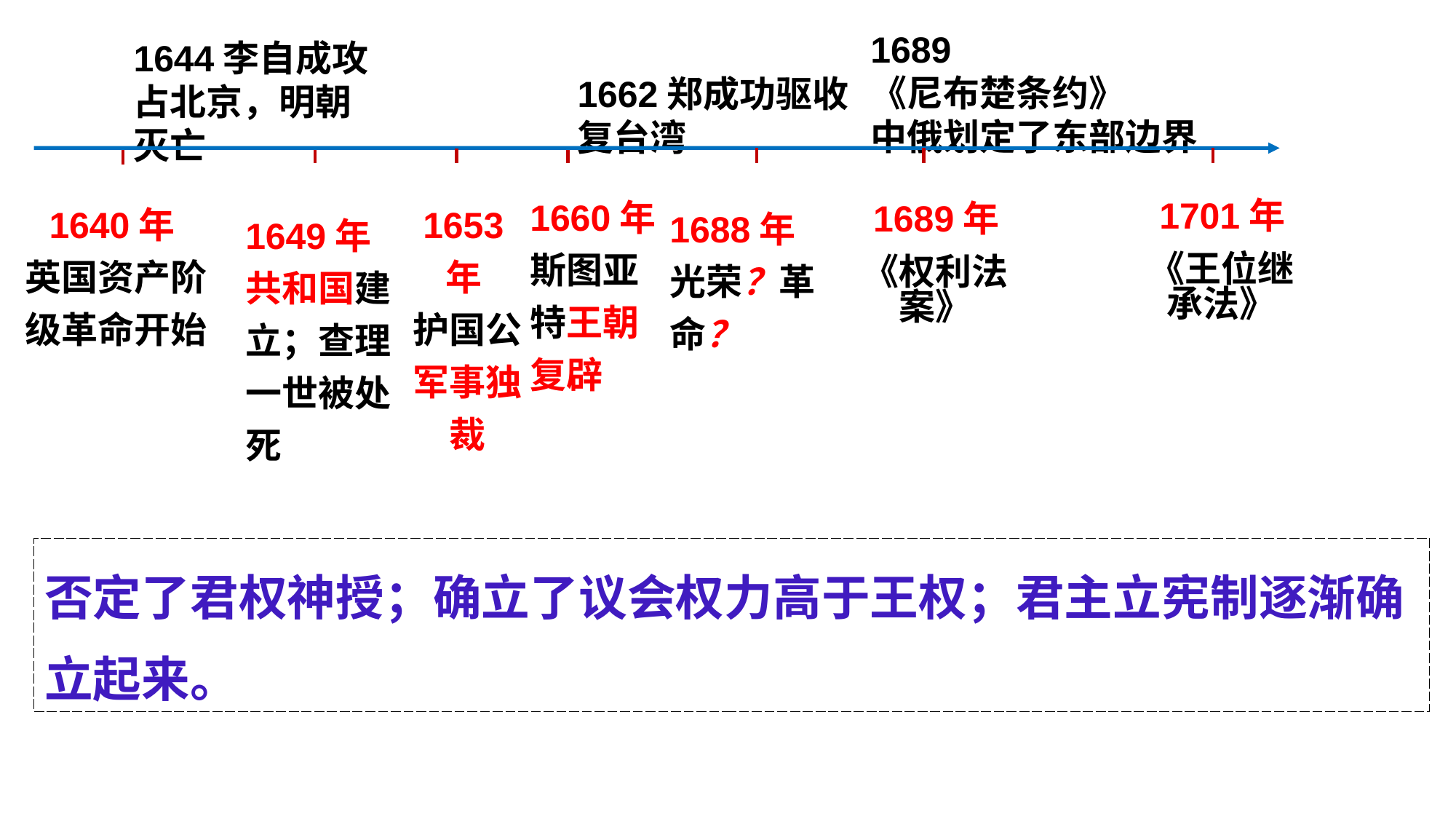

1689
《尼布楚条约》
中俄划定了东部边界
1644李自成攻占北京，明朝灭亡
1662郑成功驱收复台湾
1660年
斯图亚特王朝复辟
1640年
英国资产阶
级革命开始
1653年
护国公
军事独裁
1688年
光荣？革命？
 1701年
《王位继承法》
1649年
共和国建立；查理一世被处死
 1689年
《权利法案》
否定了君权神授；确立了议会权力高于王权；君主立宪制逐渐确立起来。